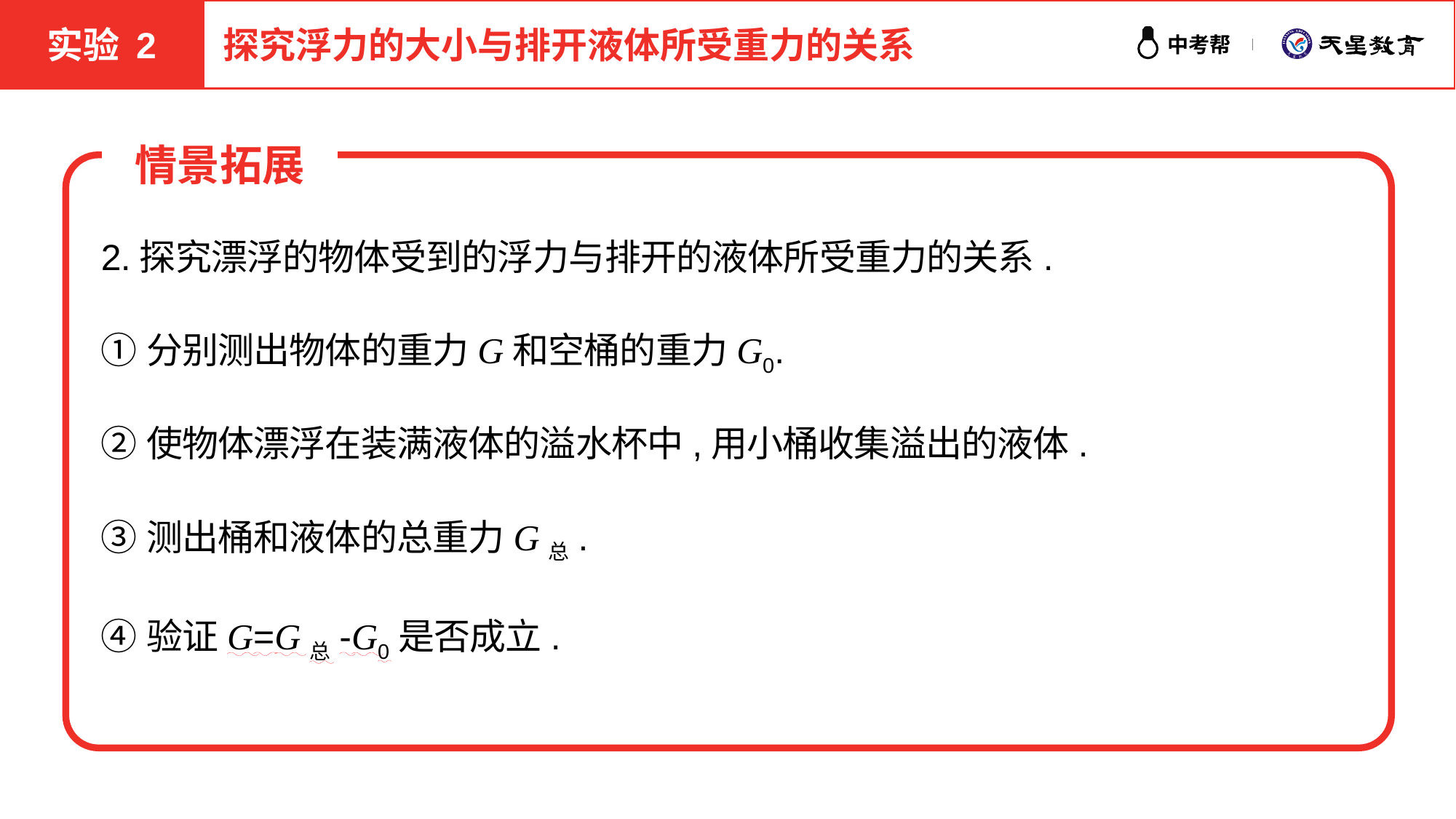

实验 2
探究浮力的大小与排开液体所受重力的关系
情景拓展

2.探究漂浮的物体受到的浮力与排开的液体所受重力的关系.
①分别测出物体的重力G和空桶的重力G0.
②使物体漂浮在装满液体的溢水杯中,用小桶收集溢出的液体.
③测出桶和液体的总重力G总.
④验证G=G总-G0是否成立.